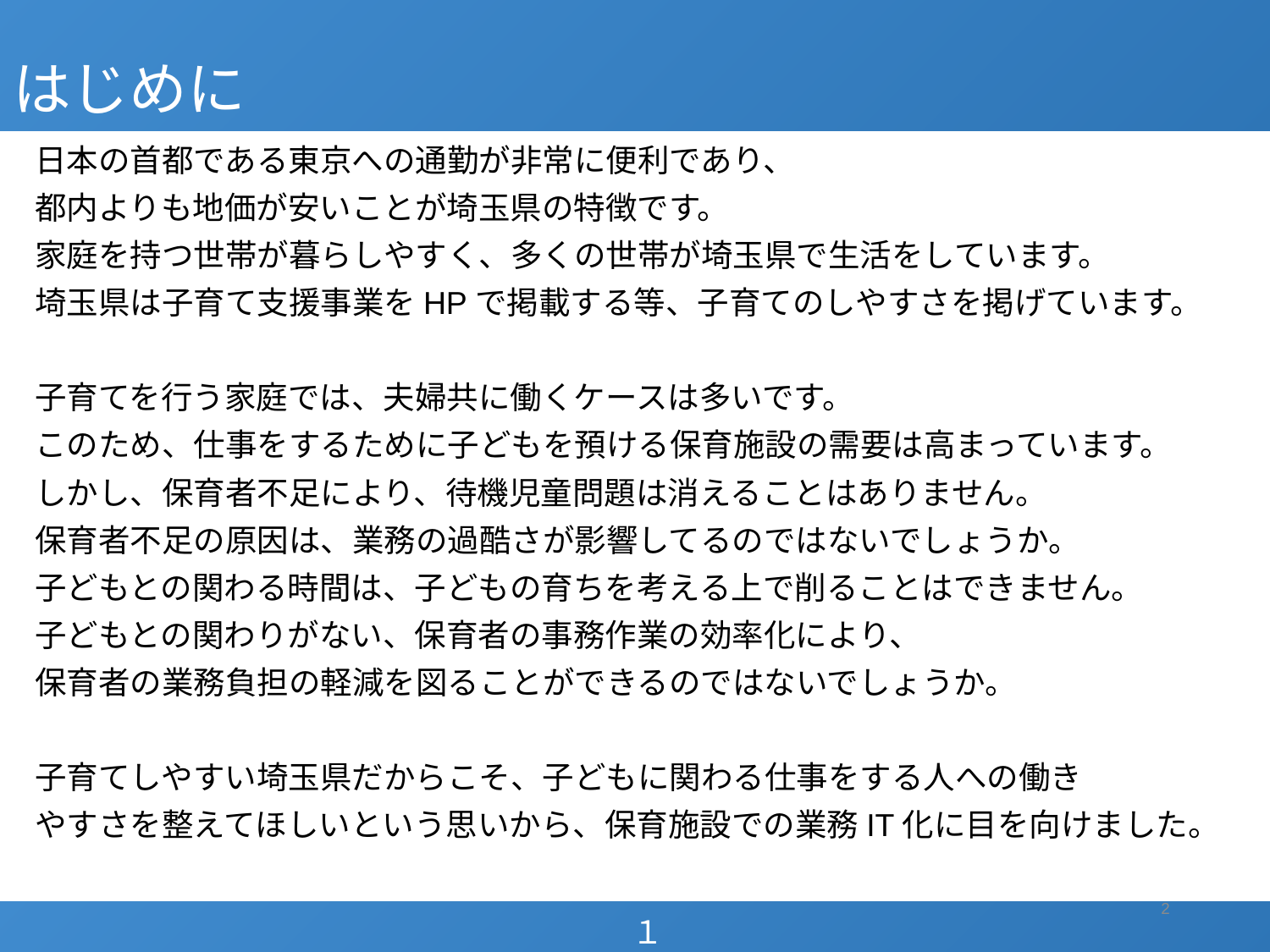

# はじめに

日本の首都である東京への通勤が非常に便利であり、
都内よりも地価が安いことが埼玉県の特徴です。
家庭を持つ世帯が暮らしやすく、多くの世帯が埼玉県で生活をしています。
埼玉県は子育て支援事業をHPで掲載する等、子育てのしやすさを掲げています。

子育てを行う家庭では、夫婦共に働くケースは多いです。
このため、仕事をするために子どもを預ける保育施設の需要は高まっています。
しかし、保育者不足により、待機児童問題は消えることはありません。
保育者不足の原因は、業務の過酷さが影響してるのではないでしょうか。
子どもとの関わる時間は、子どもの育ちを考える上で削ることはできません。
子どもとの関わりがない、保育者の事務作業の効率化により、
保育者の業務負担の軽減を図ることができるのではないでしょうか。

子育てしやすい埼玉県だからこそ、子どもに関わる仕事をする人への働き
やすさを整えてほしいという思いから、保育施設での業務IT化に目を向けました。
2

１